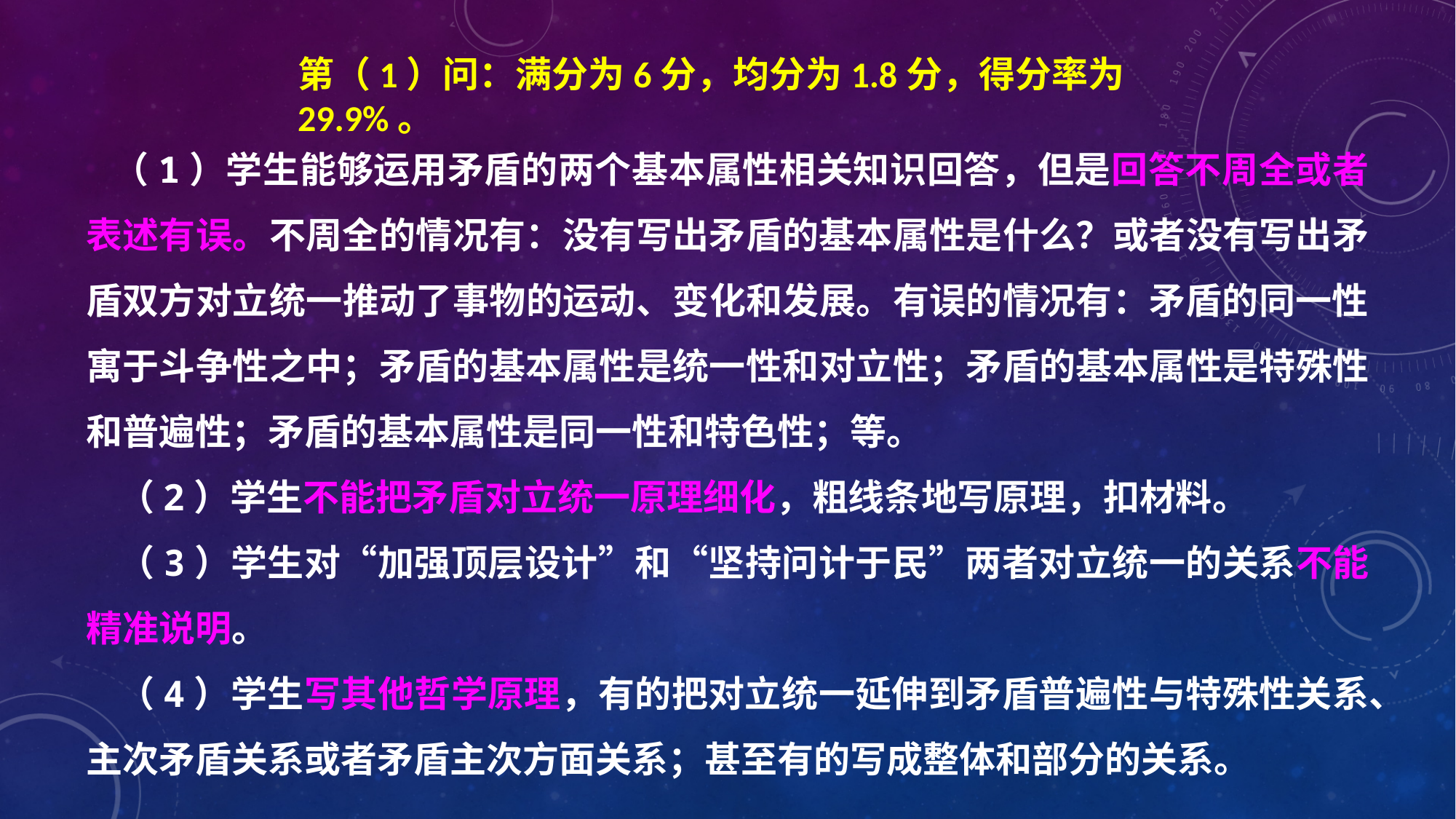

第（1）问：满分为6分，均分为1.8分，得分率为29.9%。
  （1）学生能够运用矛盾的两个基本属性相关知识回答，但是回答不周全或者表述有误。不周全的情况有：没有写出矛盾的基本属性是什么？或者没有写出矛盾双方对立统一推动了事物的运动、变化和发展。有误的情况有：矛盾的同一性寓于斗争性之中；矛盾的基本属性是统一性和对立性；矛盾的基本属性是特殊性和普遍性；矛盾的基本属性是同一性和特色性；等。
（2）学生不能把矛盾对立统一原理细化，粗线条地写原理，扣材料。
（3）学生对“加强顶层设计”和“坚持问计于民”两者对立统一的关系不能精准说明。
（4）学生写其他哲学原理，有的把对立统一延伸到矛盾普遍性与特殊性关系、主次矛盾关系或者矛盾主次方面关系；甚至有的写成整体和部分的关系。